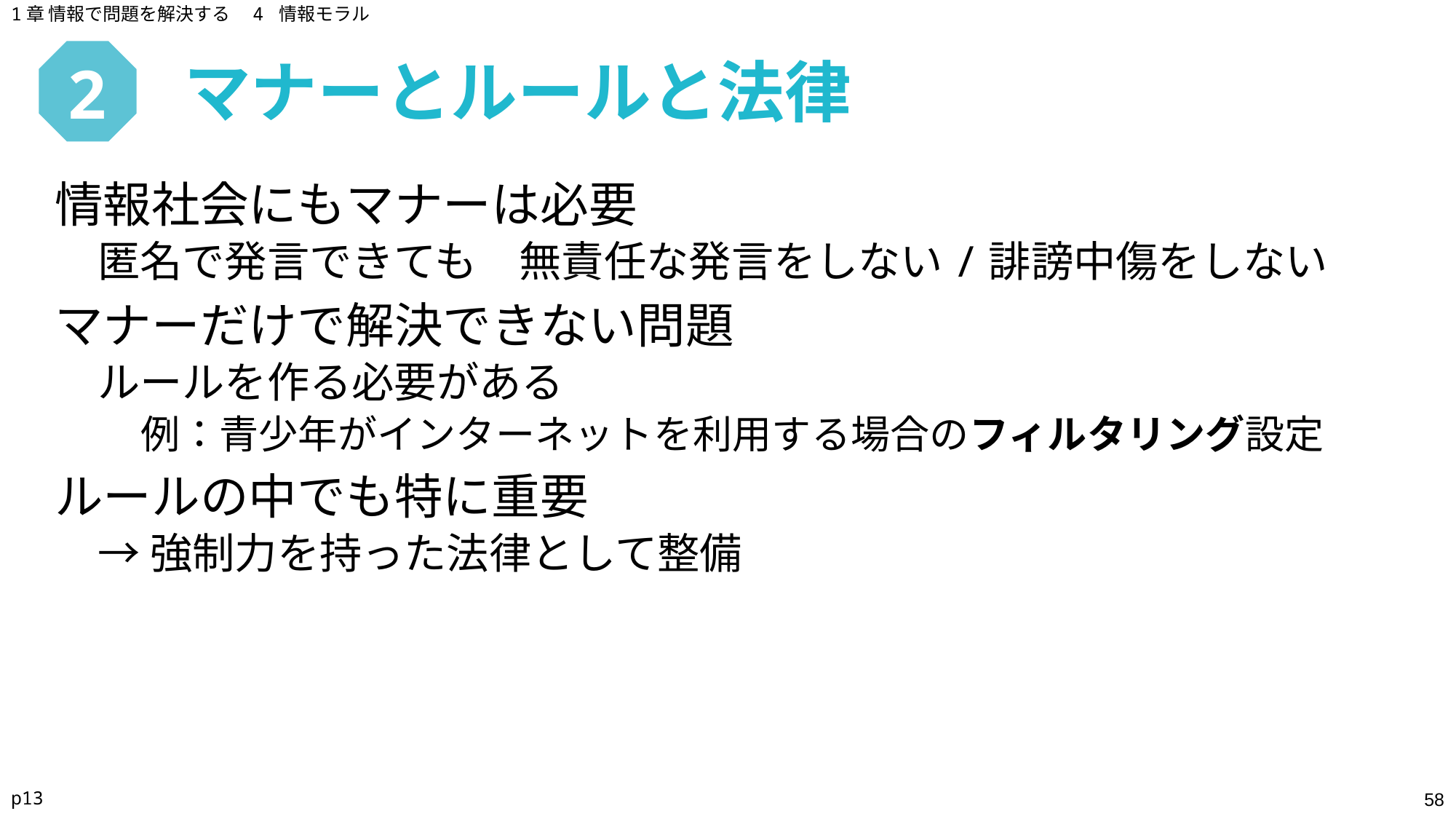

1章 情報で問題を解決する　4 情報モラル

マナーとルールと法律
# 2
情報社会にもマナーは必要
匿名で発言できても　無責任な発言をしない/誹謗中傷をしない
マナーだけで解決できない問題
ルールを作る必要がある
例：青少年がインターネットを利用する場合のフィルタリング設定
ルールの中でも特に重要
→強制力を持った法律として整備
p13
58